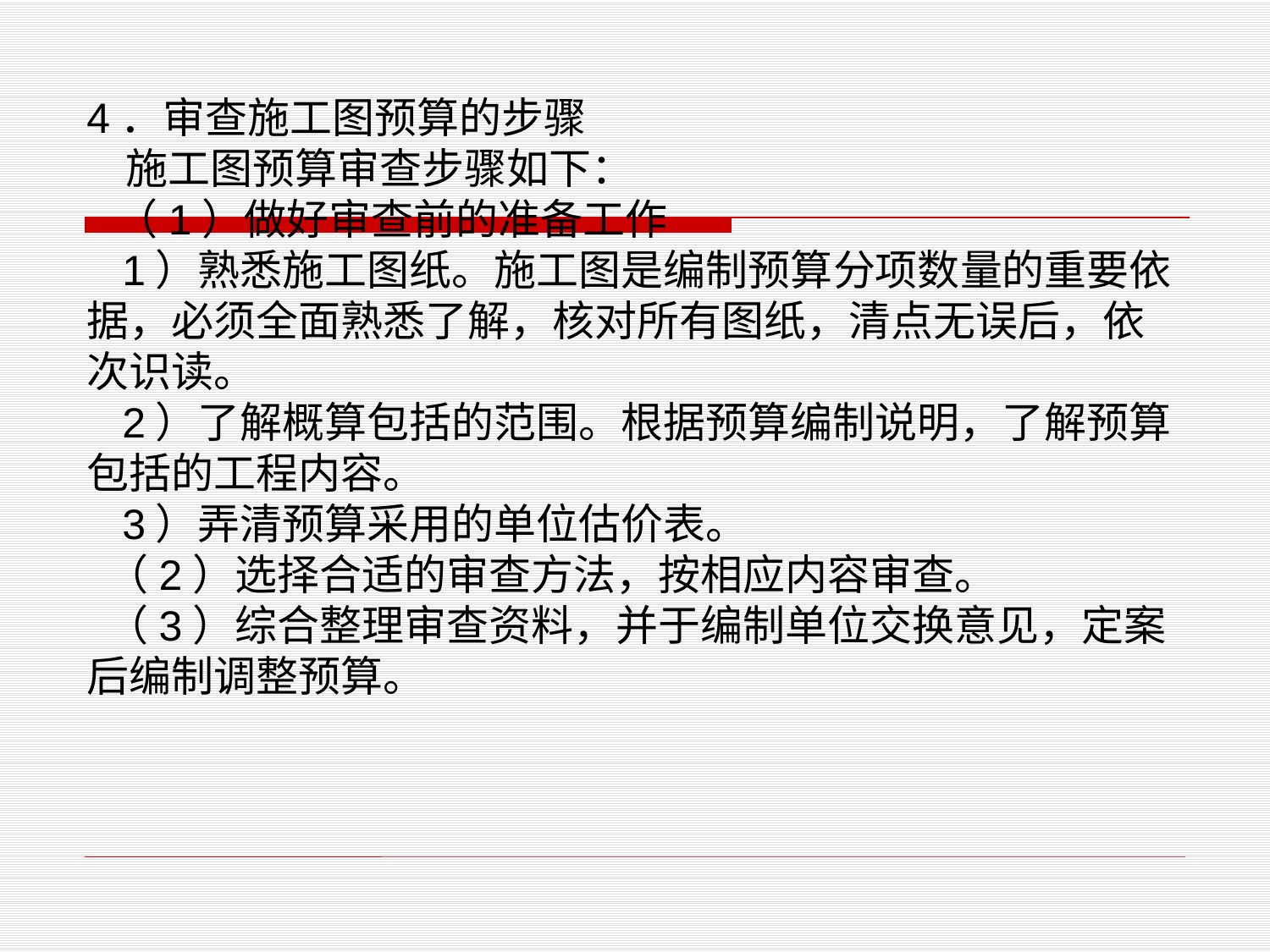

4．审查施工图预算的步骤
   施工图预算审查步骤如下：
  （1）做好审查前的准备工作
   1）熟悉施工图纸。施工图是编制预算分项数量的重要依据，必须全面熟悉了解，核对所有图纸，清点无误后，依次识读。
   2）了解概算包括的范围。根据预算编制说明，了解预算包括的工程内容。
   3）弄清预算采用的单位估价表。
 （2）选择合适的审查方法，按相应内容审查。
 （3）综合整理审查资料，并于编制单位交换意见，定案后编制调整预算。